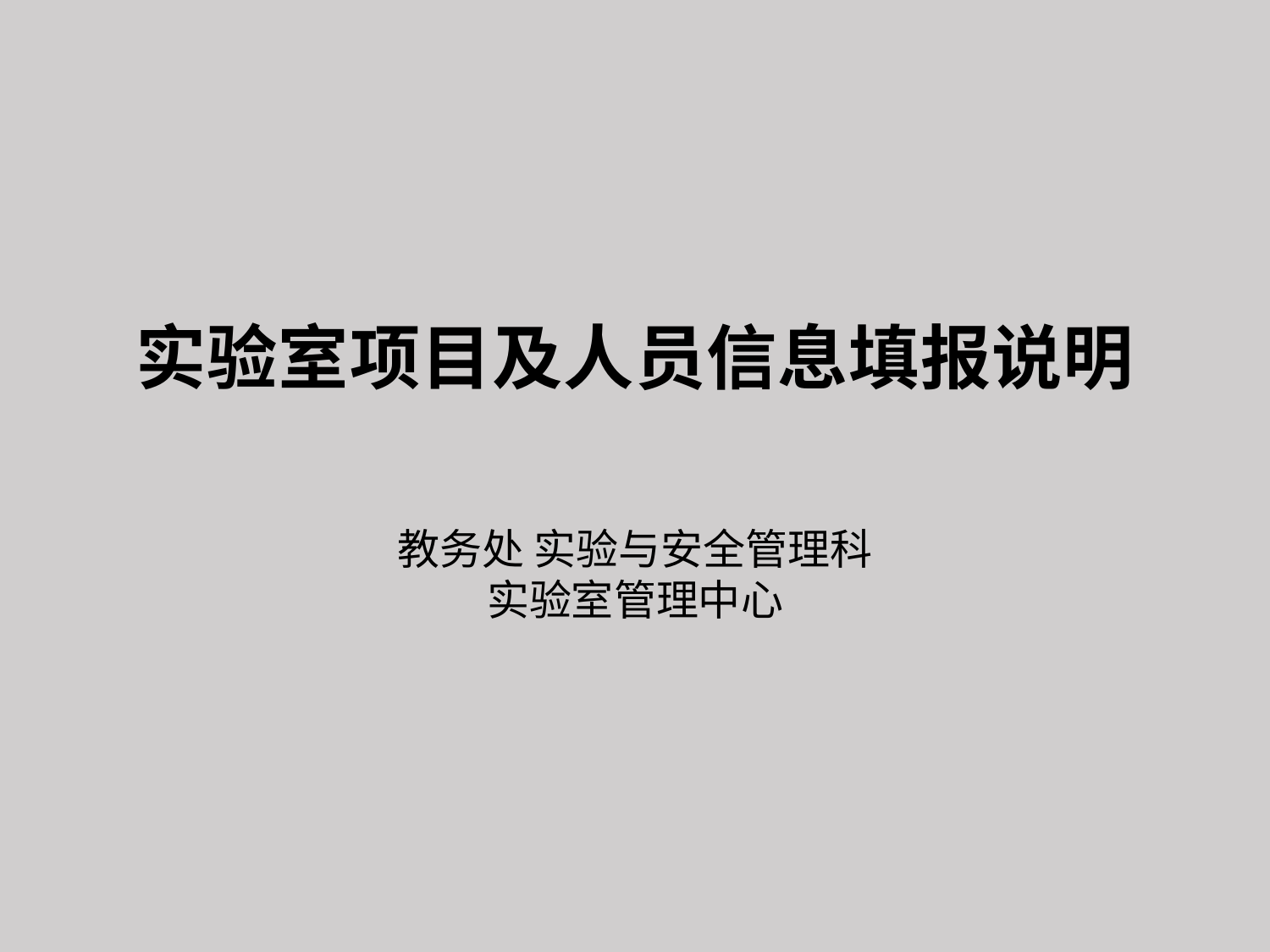

# 实验室项目及人员信息填报说明
教务处 实验与安全管理科
实验室管理中心